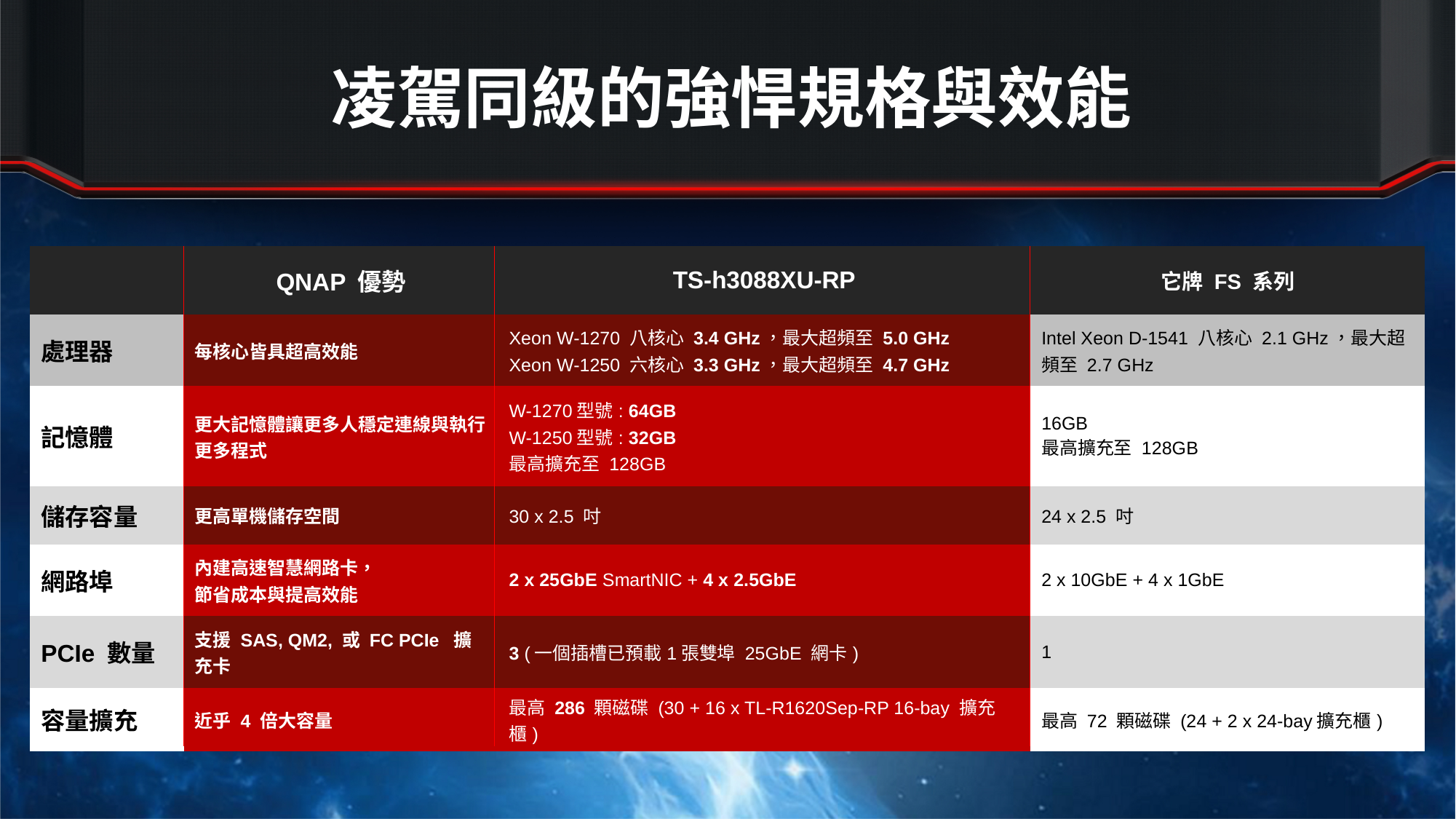

# 凌駕同級的強悍規格與效能
|  | QNAP 優勢 | TS-h3088XU-RP | 它牌 FS 系列 |
| --- | --- | --- | --- |
| 處理器 | 每核心皆具超高效能 | Xeon W-1270 八核心 3.4 GHz，最大超頻至 5.0 GHz Xeon W-1250 六核心 3.3 GHz，最大超頻至 4.7 GHz | Intel Xeon D-1541 八核心 2.1 GHz，最大超頻至 2.7 GHz |
| 記憶體 | 更大記憶體讓更多人穩定連線與執行更多程式 | W-1270型號: 64GB W-1250型號: 32GB 最高擴充至 128GB | 16GB 最高擴充至 128GB |
| 儲存容量 | 更高單機儲存空間 | 30 x 2.5 吋 | 24 x 2.5 吋 |
| 網路埠 | 內建高速智慧網路卡， 節省成本與提高效能 | 2 x 25GbE SmartNIC + 4 x 2.5GbE | 2 x 10GbE + 4 x 1GbE |
| PCIe 數量 | 支援 SAS, QM2, 或 FC PCIe 擴充卡 | 3 (一個插槽已預載1張雙埠 25GbE 網卡) | 1 |
| 容量擴充 | 近乎 4 倍大容量 | 最高 286 顆磁碟 (30 + 16 x TL-R1620Sep-RP 16-bay 擴充櫃) | 最高 72 顆磁碟 (24 + 2 x 24-bay擴充櫃) |